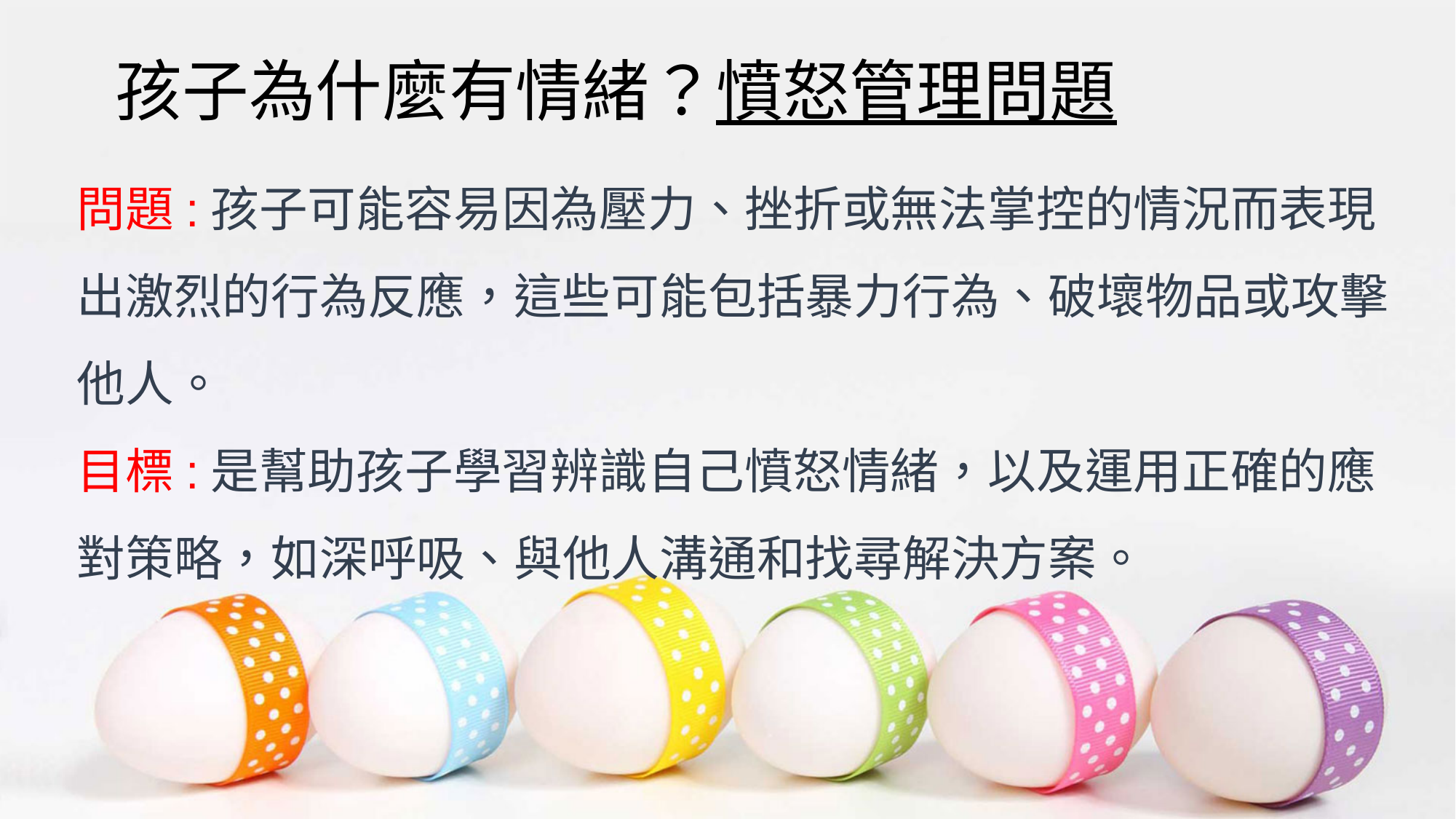

孩子為什麼有情緒？憤怒管理問題
問題:孩子可能容易因為壓力、挫折或無法掌控的情況而表現出激烈的行為反應，這些可能包括暴力行為、破壞物品或攻擊他人。
目標:是幫助孩子學習辨識自己憤怒情緒，以及運用正確的應對策略，如深呼吸、與他人溝通和找尋解決方案。